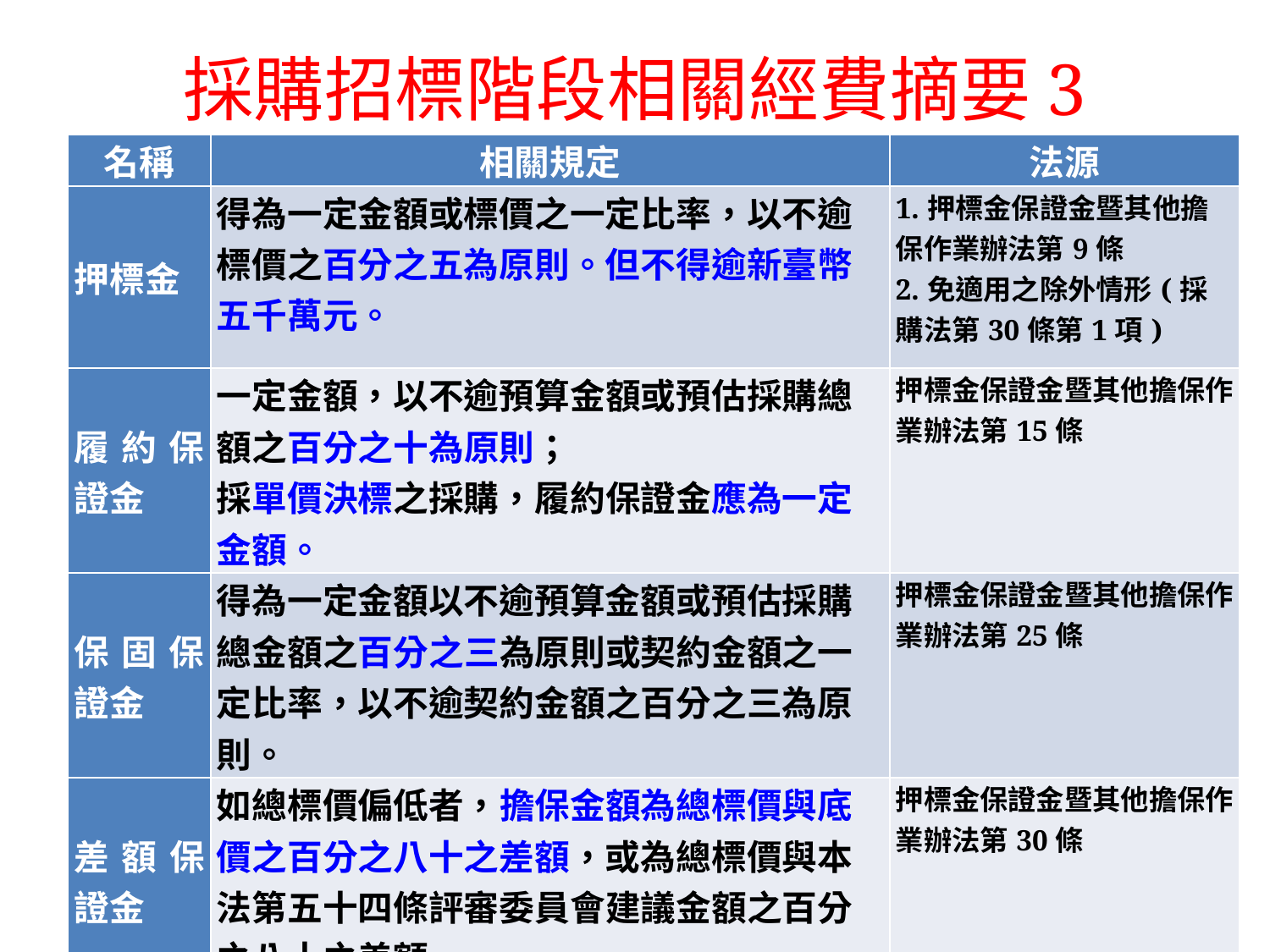

# 採購招標階段相關經費摘要3
| 名稱 | 相關規定 | 法源 |
| --- | --- | --- |
| 押標金 | 得為一定金額或標價之一定比率，以不逾標價之百分之五為原則。但不得逾新臺幣五千萬元。 | 1.押標金保證金暨其他擔保作業辦法第9條 2.免適用之除外情形(採購法第30條第1項) |
| 履約保證金 | 一定金額，以不逾預算金額或預估採購總額之百分之十為原則； 採單價決標之採購，履約保證金應為一定金額。 | 押標金保證金暨其他擔保作業辦法第15條 |
| 保固保證金 | 得為一定金額以不逾預算金額或預估採購總金額之百分之三為原則或契約金額之一定比率，以不逾契約金額之百分之三為原則。 | 押標金保證金暨其他擔保作業辦法第25條 |
| 差額保證金 | 如總標價偏低者，擔保金額為總標價與底價之百分之八十之差額，或為總標價與本法第五十四條評審委員會建議金額之百分之八十之差額。 | 押標金保證金暨其他擔保作業辦法第30條 |

139